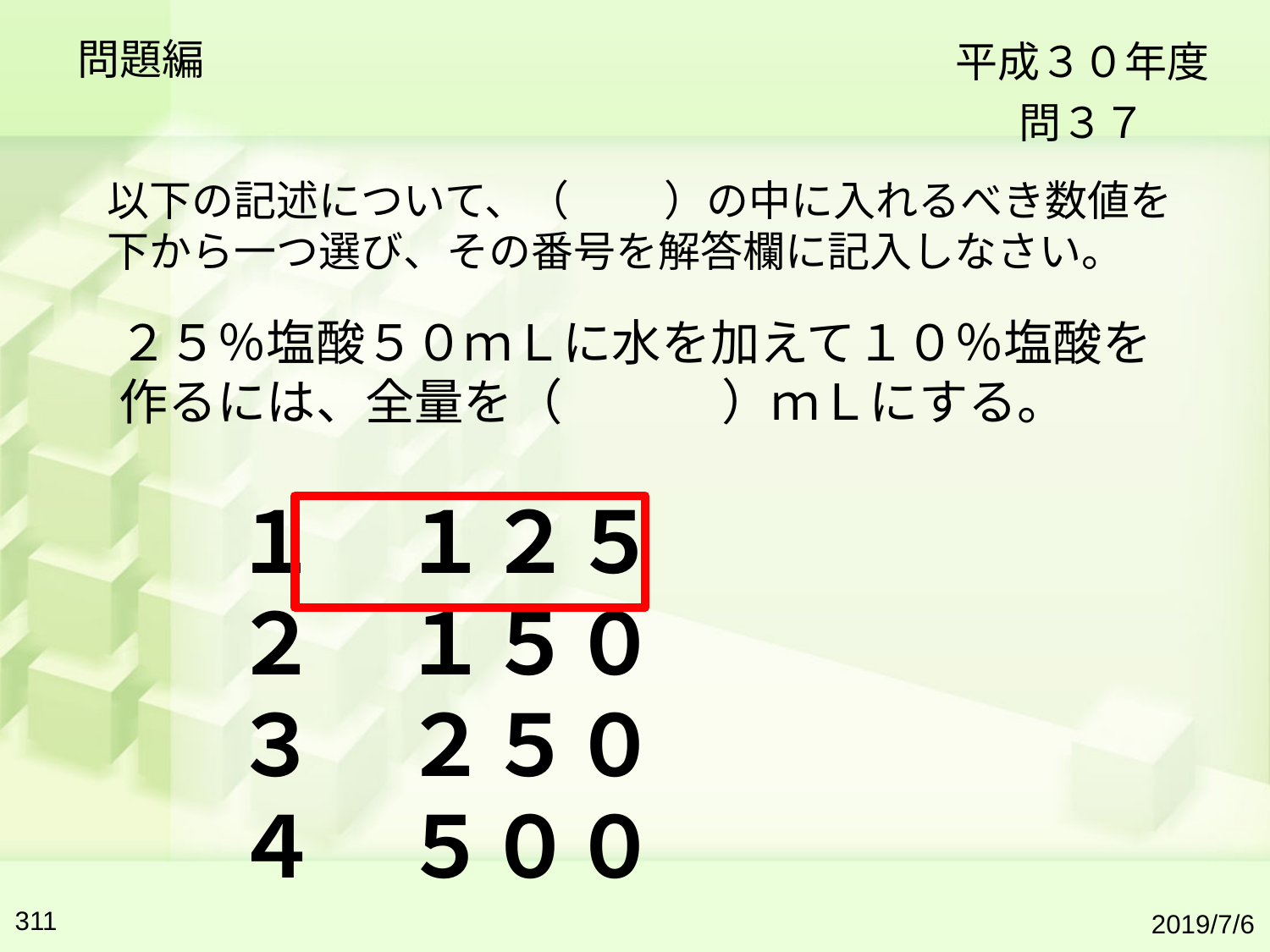

問題編
平成３０年度
問３７
以下の記述について、（　　 ）の中に入れるべき数値を下から一つ選び、その番号を解答欄に記入しなさい。
２５％塩酸５０ｍＬに水を加えて１０％塩酸を作るには、全量を（　　　 ）ｍＬにする。
１　１２５
２　１５０
３　２５０
４　５００

311
2019/7/6